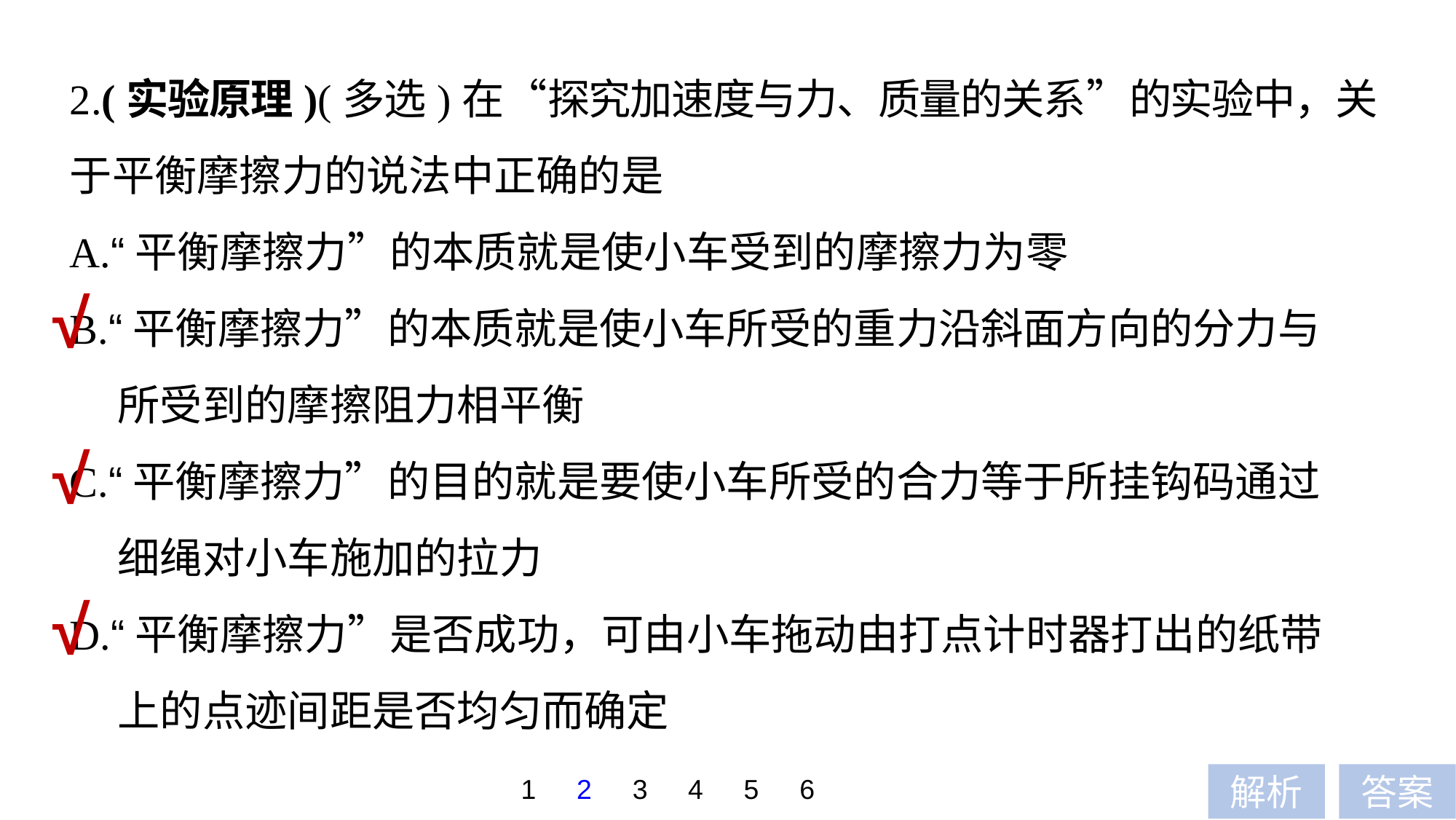

2.(实验原理)(多选)在“探究加速度与力、质量的关系”的实验中，关于平衡摩擦力的说法中正确的是
A.“平衡摩擦力”的本质就是使小车受到的摩擦力为零
B.“平衡摩擦力”的本质就是使小车所受的重力沿斜面方向的分力与
    所受到的摩擦阻力相平衡
C.“平衡摩擦力”的目的就是要使小车所受的合力等于所挂钩码通过
    细绳对小车施加的拉力
D.“平衡摩擦力”是否成功，可由小车拖动由打点计时器打出的纸带
    上的点迹间距是否均匀而确定
√
√
√
1
2
3
4
5
6
解析
答案